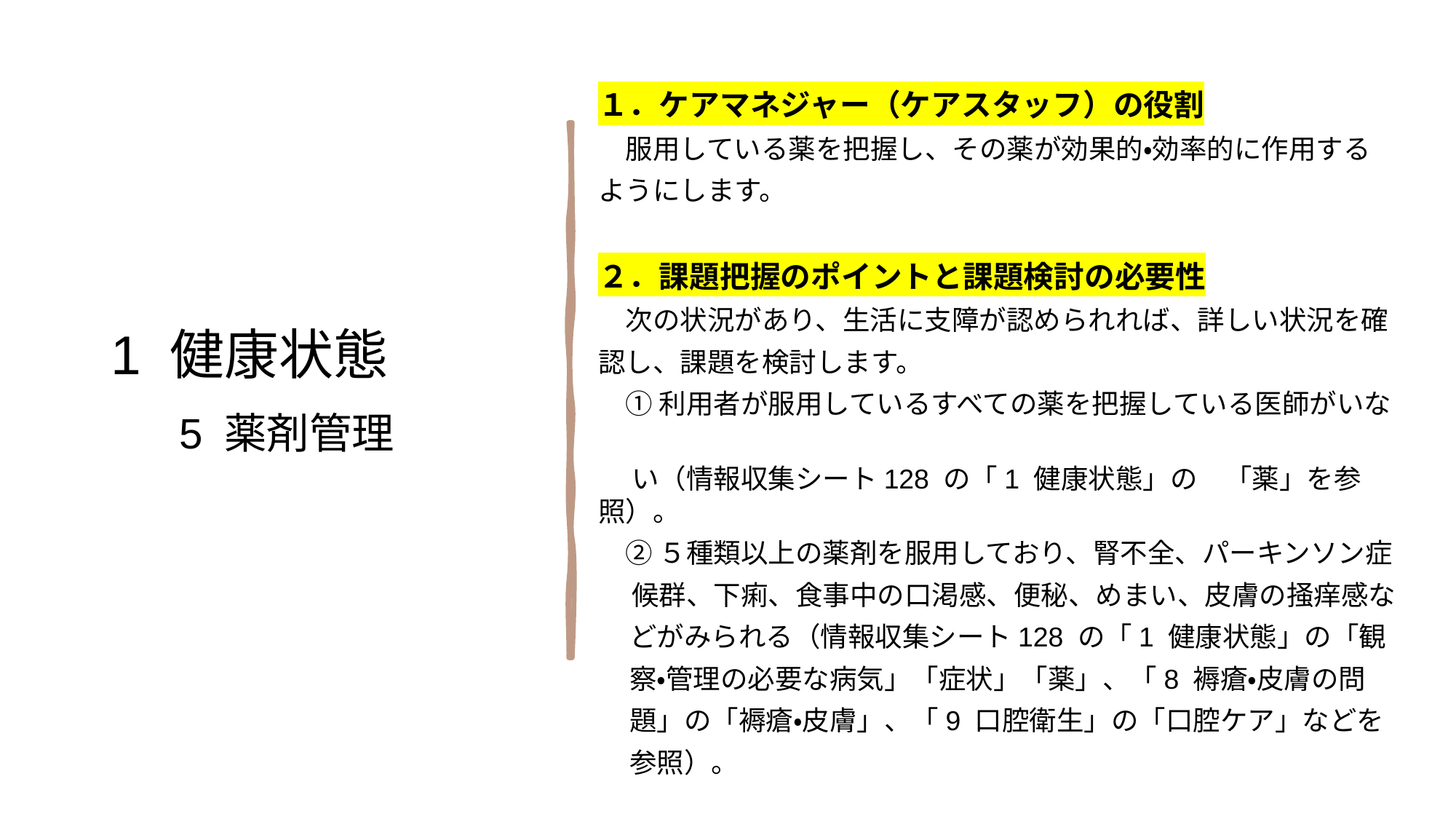

1 健康状態
　5 薬剤管理
１．ケアマネジャー（ケアスタッフ）の役割
　服用している薬を把握し、その薬が効果的・効率的に作用する
ようにします。

２．課題把握のポイントと課題検討の必要性
　次の状況があり、生活に支障が認められれば、詳しい状況を確
認し、課題を検討します。
　① 利用者が服用しているすべての薬を把握している医師がいな
　 い（情報収集シート128 の「1 健康状態」の　「薬」を参照）。
　② ５種類以上の薬剤を服用しており、腎不全、パーキンソン症
　 候群、下痢、食事中の口渇感、便秘、めまい、皮膚の掻痒感な
    どがみられる（情報収集シート128 の「1 健康状態」の「観
    察・管理の必要な病気」「症状」「薬」、「8 褥瘡・皮膚の問
    題」の「褥瘡・皮膚」、「9 口腔衛生」の「口腔ケア」などを
    参照）。